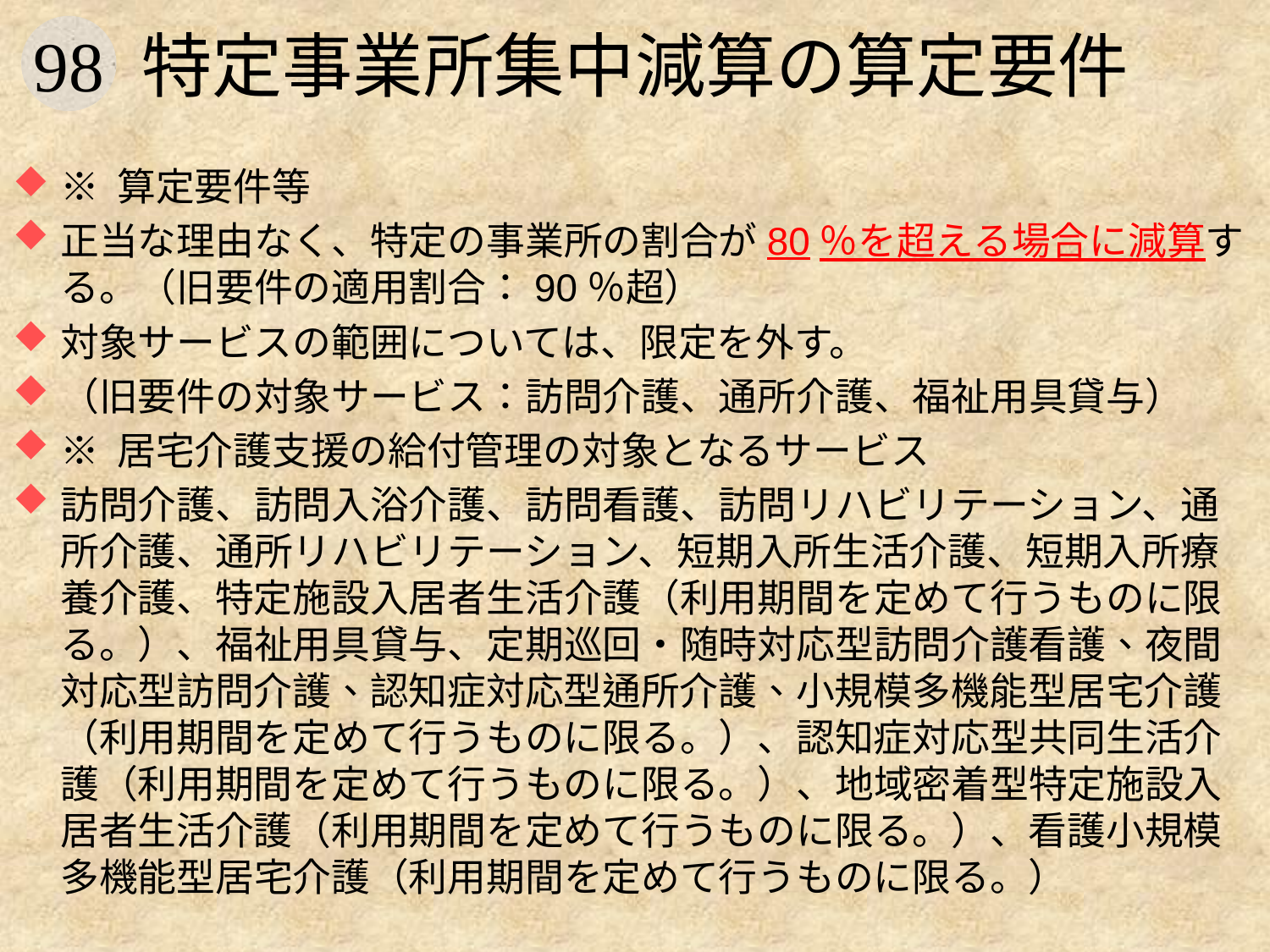

# 特定事業所集中減算の算定要件
※ 算定要件等
正当な理由なく、特定の事業所の割合が80％を超える場合に減算する。（旧要件の適用割合：90％超）
対象サービスの範囲については、限定を外す。
（旧要件の対象サービス：訪問介護、通所介護、福祉用具貸与）
※ 居宅介護支援の給付管理の対象となるサービス
訪問介護、訪問入浴介護、訪問看護、訪問リハビリテーション、通所介護、通所リハビリテーション、短期入所生活介護、短期入所療養介護、特定施設入居者生活介護（利用期間を定めて行うものに限る。）、福祉用具貸与、定期巡回・随時対応型訪問介護看護、夜間対応型訪問介護、認知症対応型通所介護、小規模多機能型居宅介護（利用期間を定めて行うものに限る。）、認知症対応型共同生活介護（利用期間を定めて行うものに限る。）、地域密着型特定施設入居者生活介護（利用期間を定めて行うものに限る。）、看護小規模多機能型居宅介護（利用期間を定めて行うものに限る。）